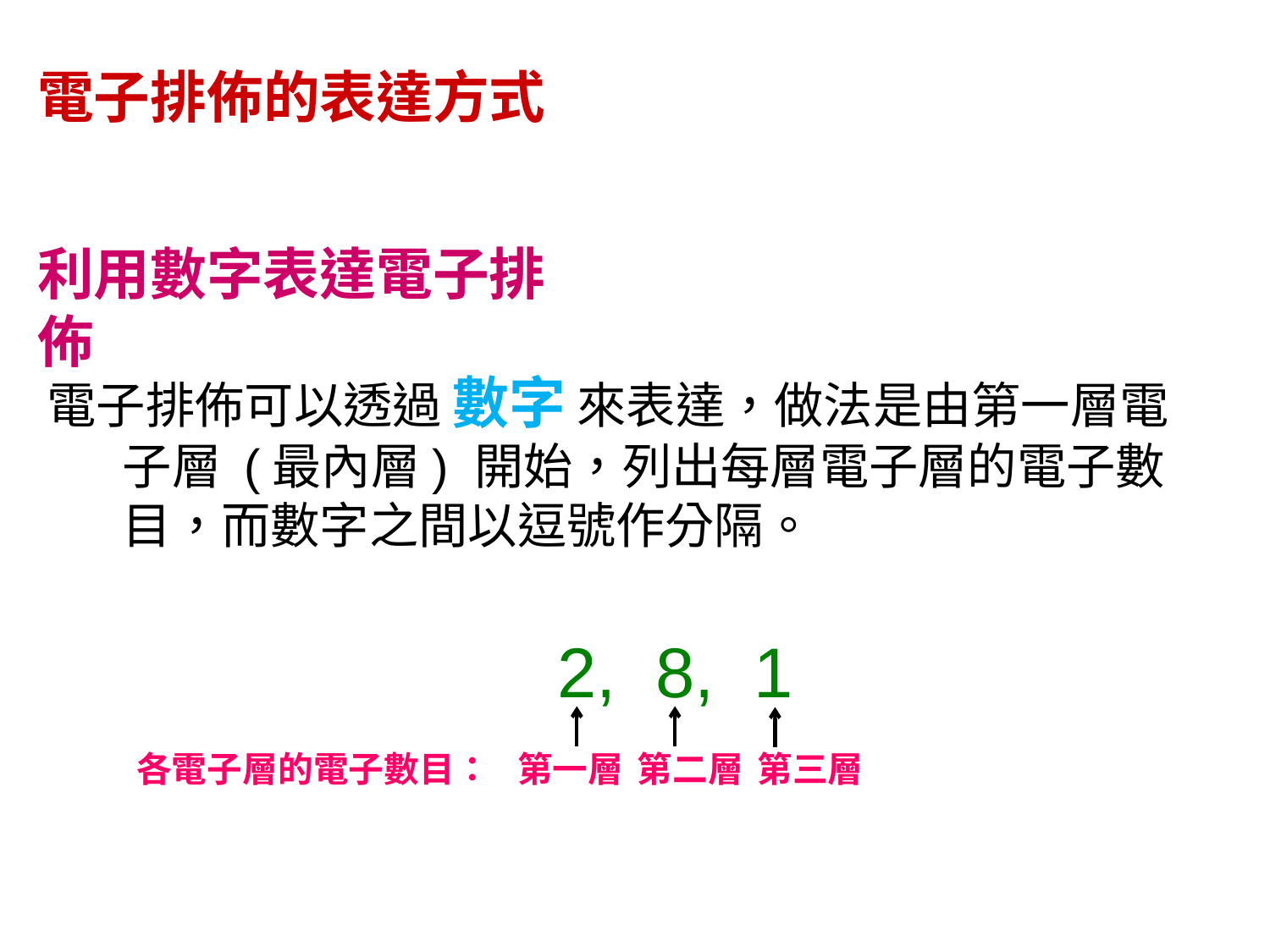

電子排佈的表達方式
利用數字表達電子排佈
電子排佈可以透過 數字 來表達，做法是由第一層電子層 (最內層) 開始，列出每層電子層的電子數目，而數字之間以逗號作分隔。
2,  8,  1
各電子層的電子數目：
第一層
第二層
第三層